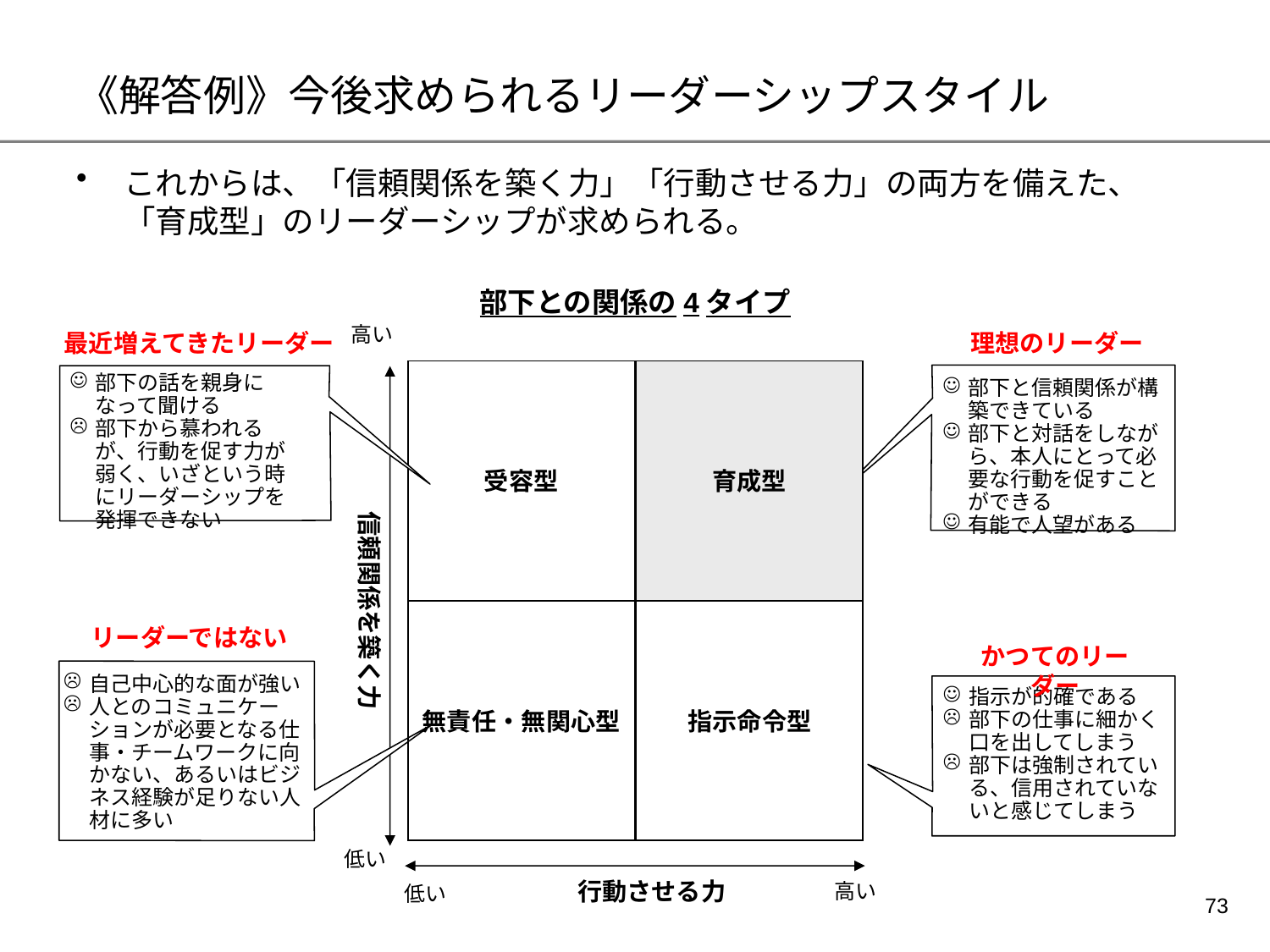

# 《解答例》今後求められるリーダーシップスタイル
これからは、「信頼関係を築く力」「行動させる力」の両方を備えた、「育成型」のリーダーシップが求められる。
部下との関係の4タイプ
高い
最近増えてきたリーダー
理想のリーダー
受容型
育成型

部下の話を親身になって聞ける
部下から慕われるが、行動を促す力が弱く、いざという時にリーダーシップを発揮できない
部下と信頼関係が構築できている
部下と対話をしながら、本人にとって必要な行動を促すことができる
有能で人望がある
信頼関係を築く力
無責任・無関心型
指示命令型
リーダーではない
かつてのリーダー

自己中心的な面が強い
人とのコミュニケーションが必要となる仕事・チームワークに向かない、あるいはビジネス経験が足りない人材に多い

指示が的確である
部下の仕事に細かく口を出してしまう
部下は強制されている、信用されていないと感じてしまう
低い

行動させる力
高い
低い
73